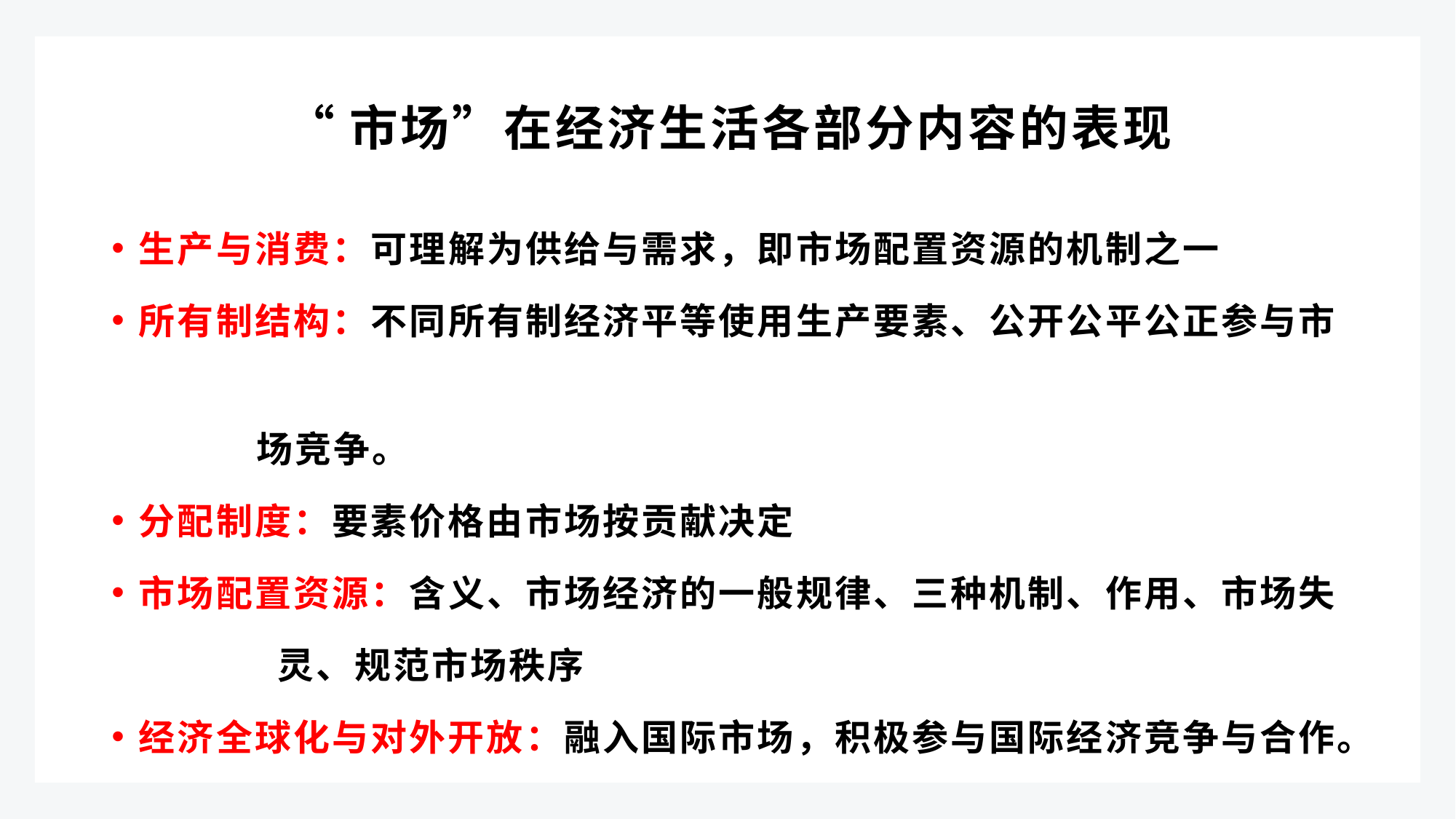

# “市场”在经济生活各部分内容的表现
生产与消费：可理解为供给与需求，即市场配置资源的机制之一
所有制结构：不同所有制经济平等使用生产要素、公开公平公正参与市
             场竞争。
分配制度：要素价格由市场按贡献决定
市场配置资源：含义、市场经济的一般规律、三种机制、作用、市场失
               灵、规范市场秩序
经济全球化与对外开放：融入国际市场，积极参与国际经济竞争与合作。